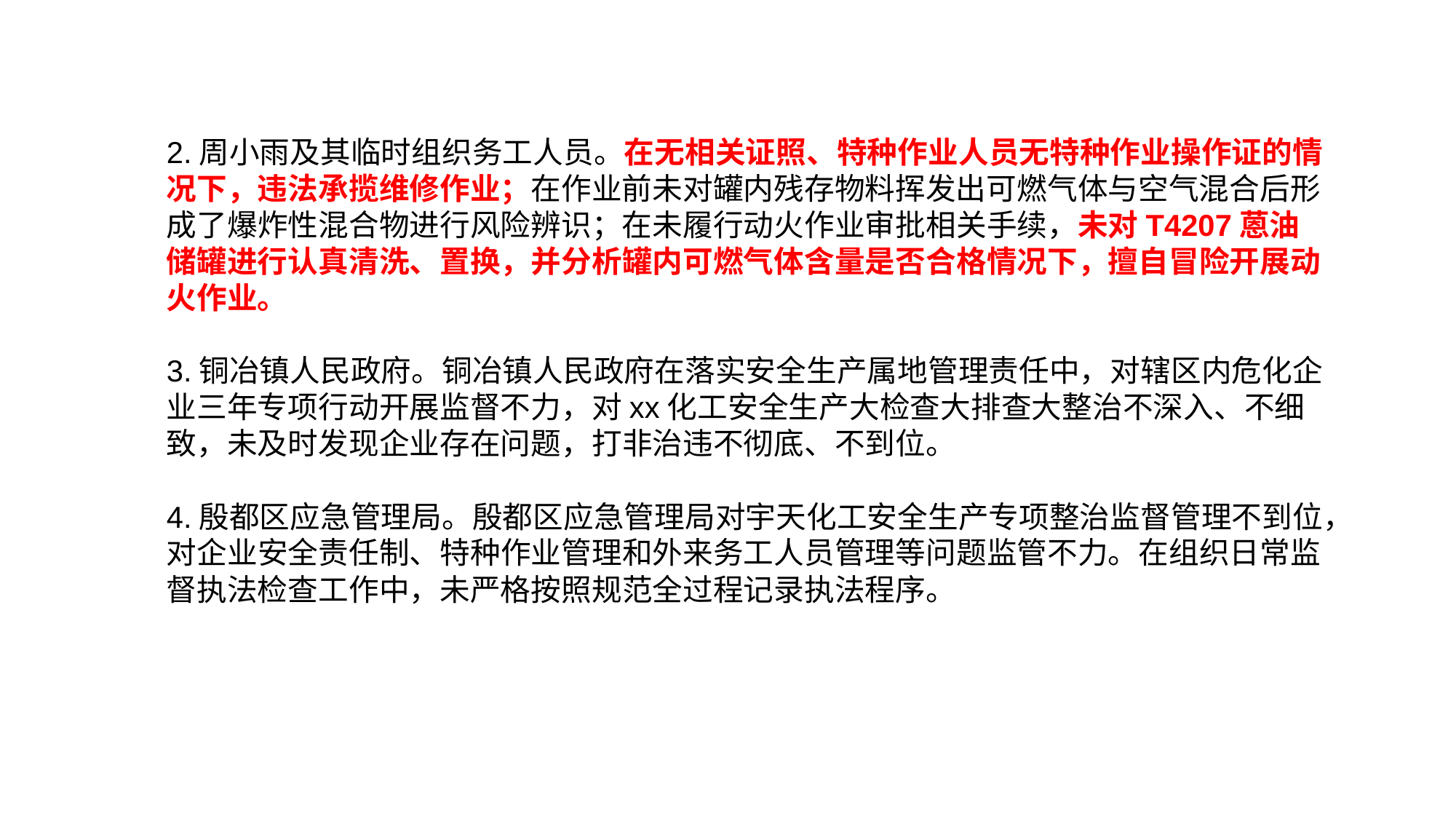

#
2.周小雨及其临时组织务工人员。在无相关证照、特种作业人员无特种作业操作证的情况下，违法承揽维修作业；在作业前未对罐内残存物料挥发出可燃气体与空气混合后形成了爆炸性混合物进行风险辨识；在未履行动火作业审批相关手续，未对T4207蒽油储罐进行认真清洗、置换，并分析罐内可燃气体含量是否合格情况下，擅自冒险开展动火作业。

3.铜冶镇人民政府。铜冶镇人民政府在落实安全生产属地管理责任中，对辖区内危化企业三年专项行动开展监督不力，对xx化工安全生产大检查大排查大整治不深入、不细致，未及时发现企业存在问题，打非治违不彻底、不到位。

4.殷都区应急管理局。殷都区应急管理局对宇天化工安全生产专项整治监督管理不到位，对企业安全责任制、特种作业管理和外来务工人员管理等问题监管不力。在组织日常监督执法检查工作中，未严格按照规范全过程记录执法程序。